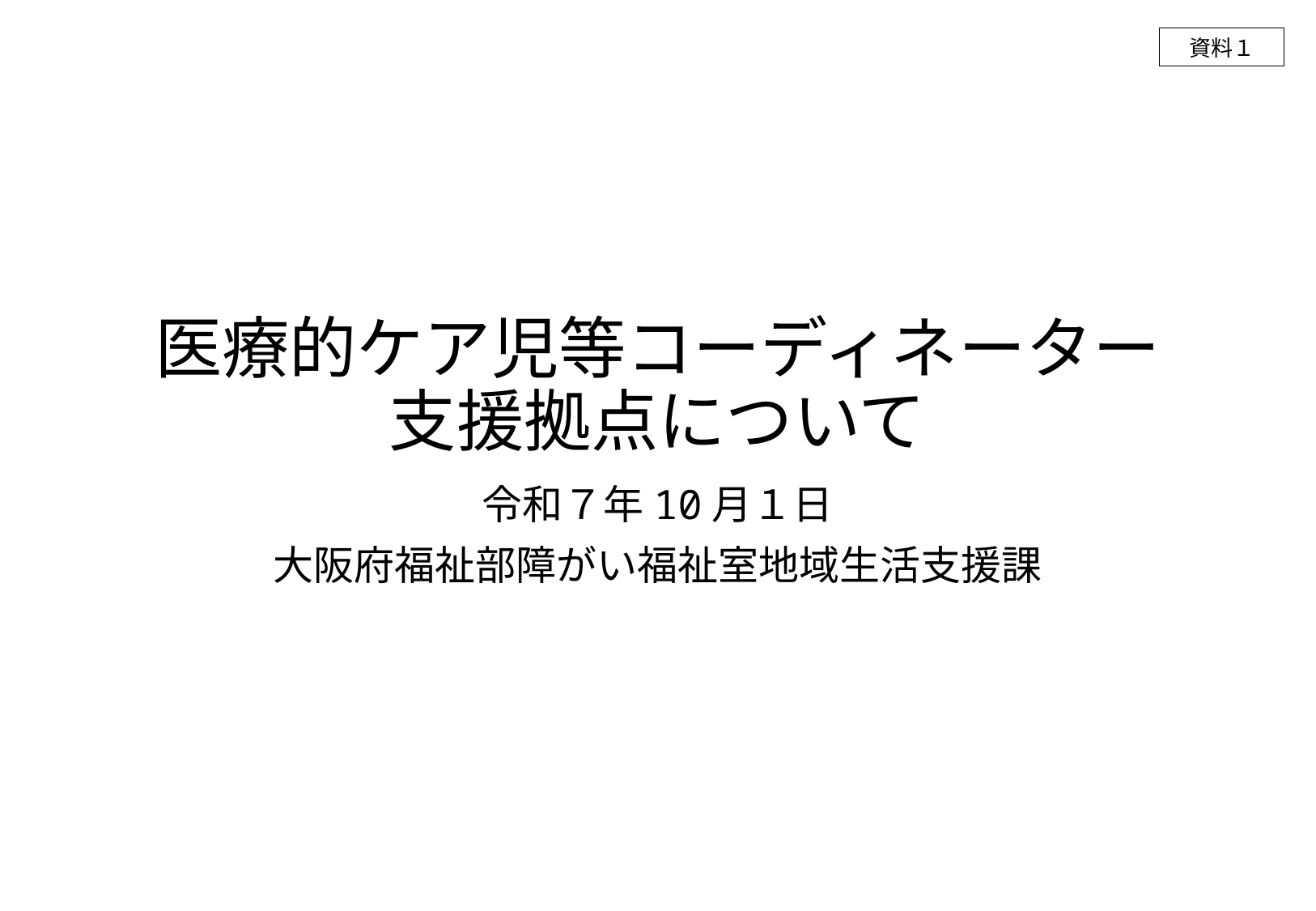

資料１
# 医療的ケア児等コーディネーター 支援拠点について
令和７年10月１日
大阪府福祉部障がい福祉室地域生活支援課